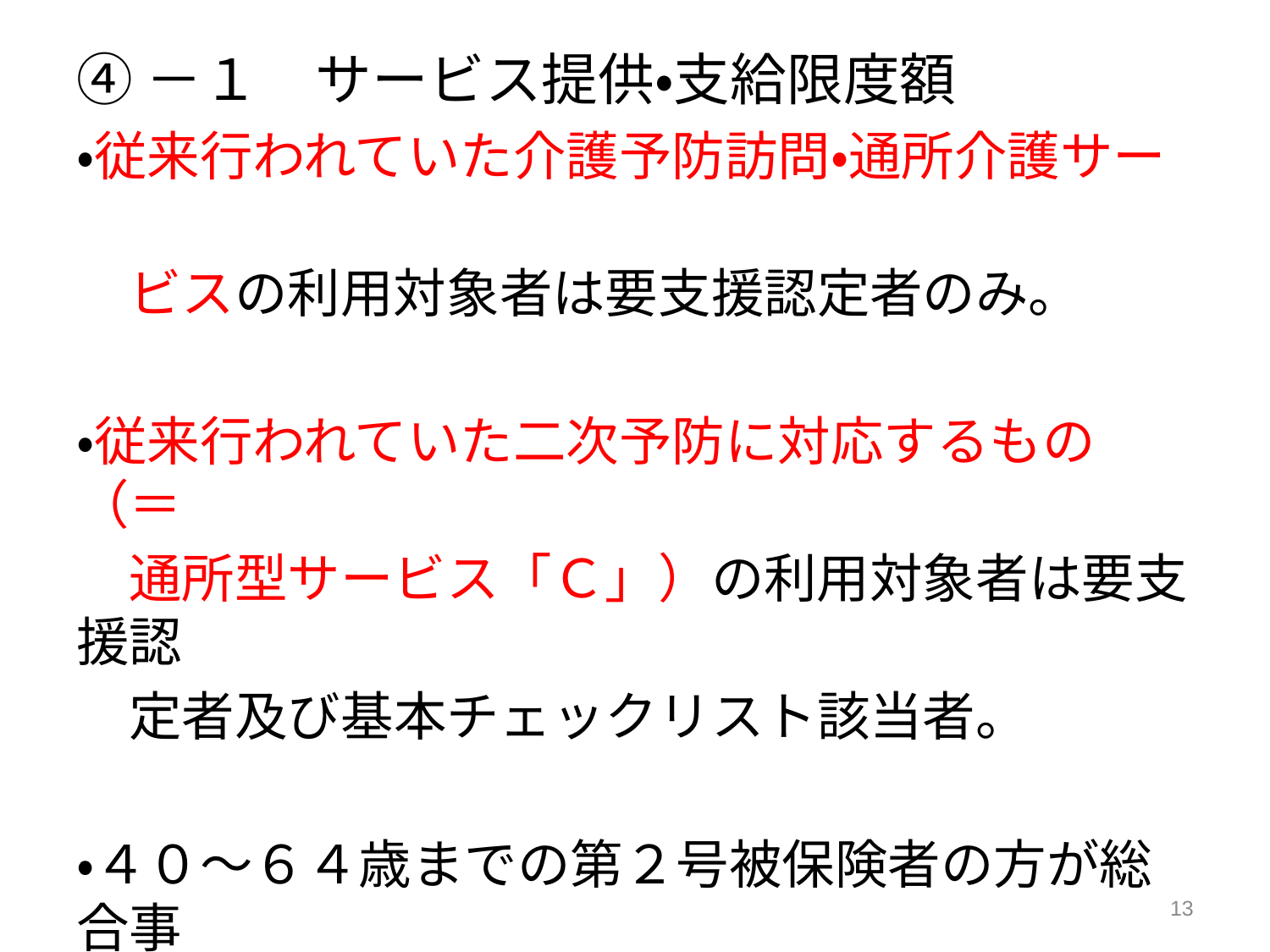

# ④－１　サービス提供・支給限度額
・従来行われていた介護予防訪問・通所介護サー
　ビスの利用対象者は要支援認定者のみ。

・従来行われていた二次予防に対応するもの（＝
　通所型サービス「Ｃ」）の利用対象者は要支援認
　定者及び基本チェックリスト該当者。

・４０～６４歳までの第２号被保険者の方が総合事
　業を利用する場合は必ず要支援認定が必要。

13